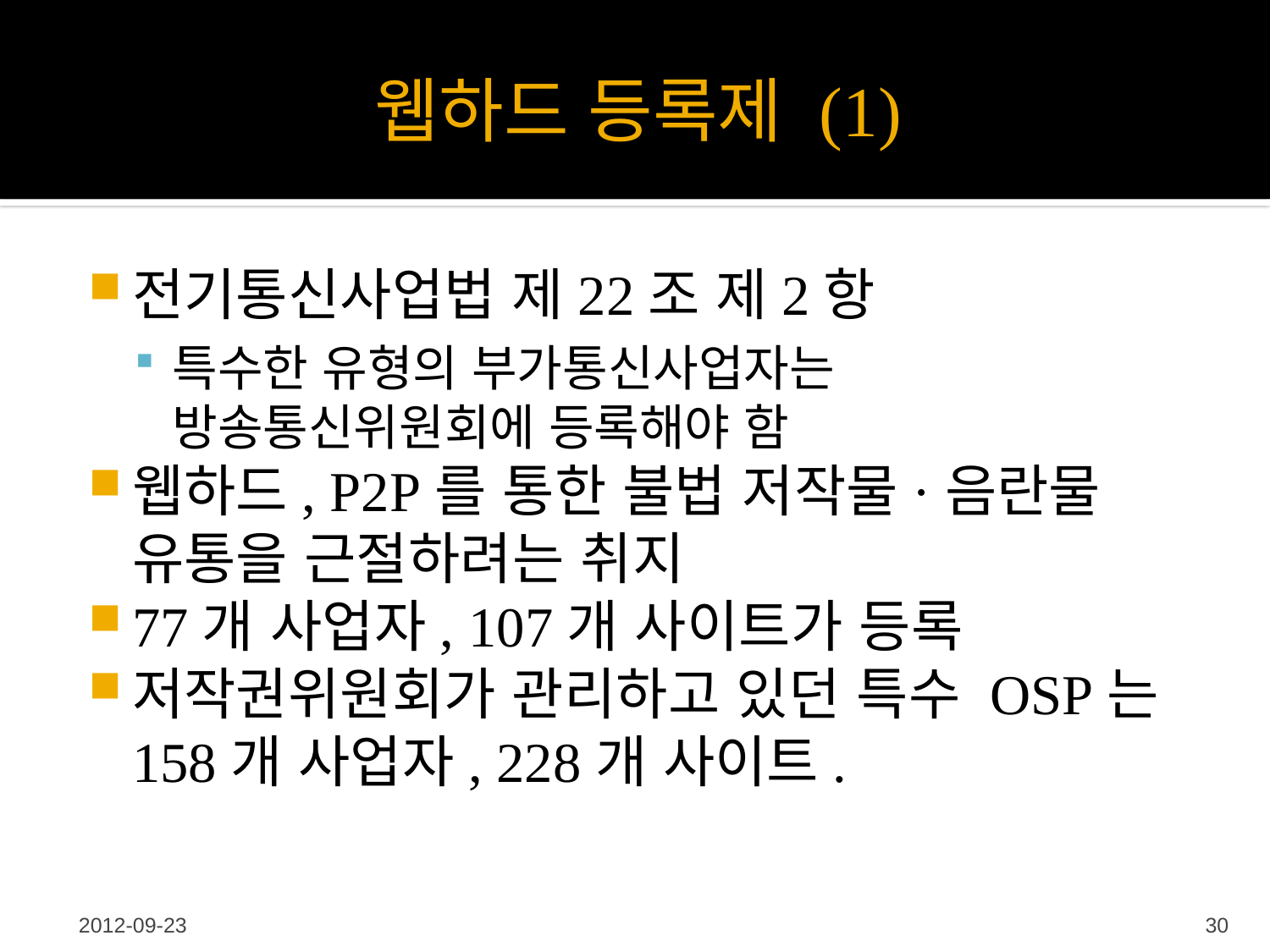

# 웹하드 등록제 (1)
전기통신사업법 제22조 제2항
특수한 유형의 부가통신사업자는 방송통신위원회에 등록해야 함
웹하드, P2P를 통한 불법 저작물·음란물 유통을 근절하려는 취지
77개 사업자, 107개 사이트가 등록
저작권위원회가 관리하고 있던 특수 OSP는 158개 사업자, 228개 사이트.

2012-09-23
30